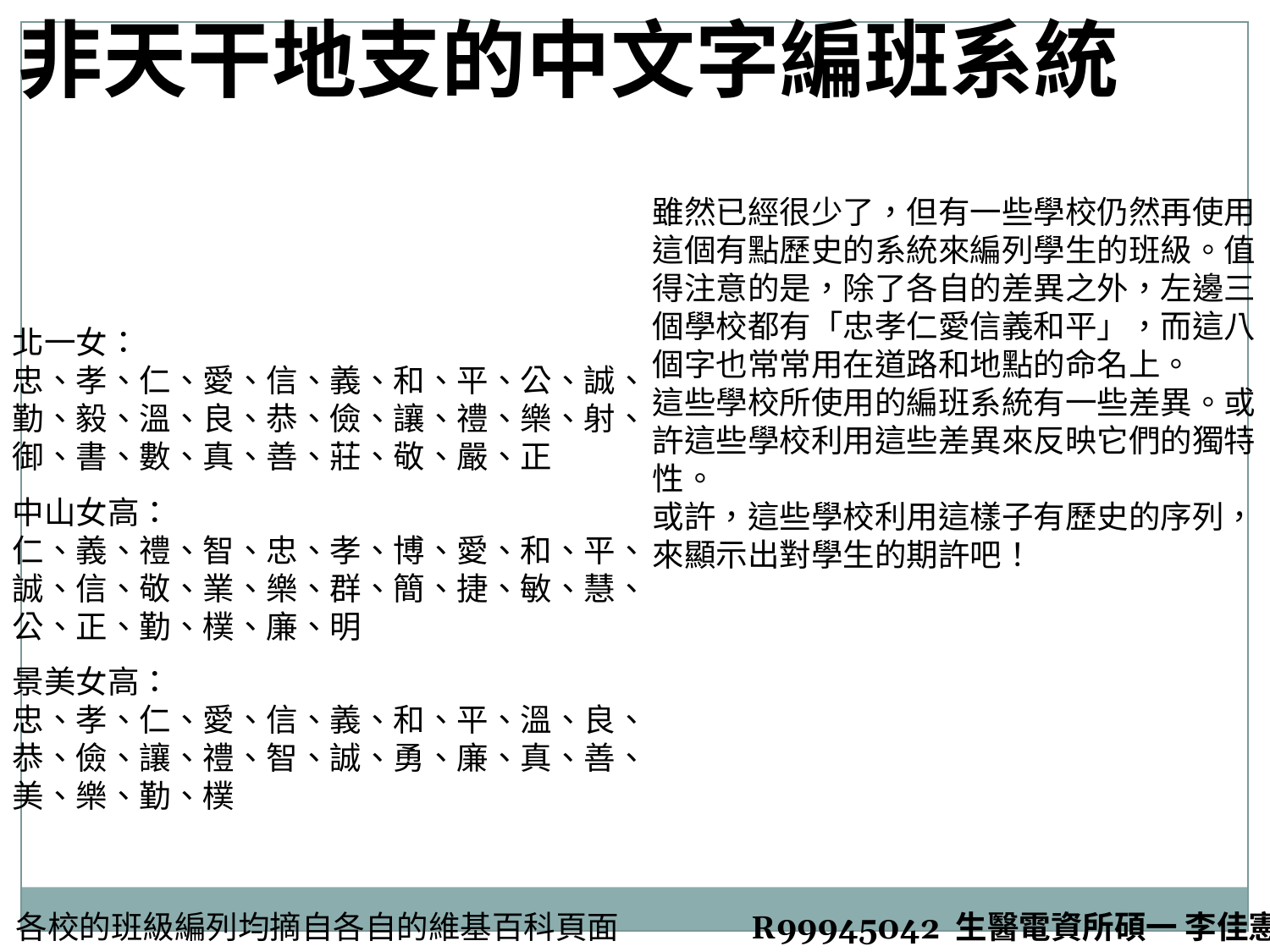

非天干地支的中文字編班系統
雖然已經很少了，但有一些學校仍然再使用這個有點歷史的系統來編列學生的班級。值得注意的是，除了各自的差異之外，左邊三個學校都有「忠孝仁愛信義和平」，而這八個字也常常用在道路和地點的命名上。
這些學校所使用的編班系統有一些差異。或許這些學校利用這些差異來反映它們的獨特性。
或許，這些學校利用這樣子有歷史的序列，來顯示出對學生的期許吧！
北一女：
忠、孝、仁、愛、信、義、和、平、公、誠、勤、毅、溫、良、恭、儉、讓、禮、樂、射、御、書、數、真、善、莊、敬、嚴、正
中山女高：
仁、義、禮、智、忠、孝、博、愛、和、平、誠、信、敬、業、樂、群、簡、捷、敏、慧、公、正、勤、樸、廉、明
景美女高：
忠、孝、仁、愛、信、義、和、平、溫、良、恭、儉、讓、禮、智、誠、勇、廉、真、善、美、樂、勤、樸
各校的班級編列均摘自各自的維基百科頁面
R99945042 生醫電資所碩一 李佳憲